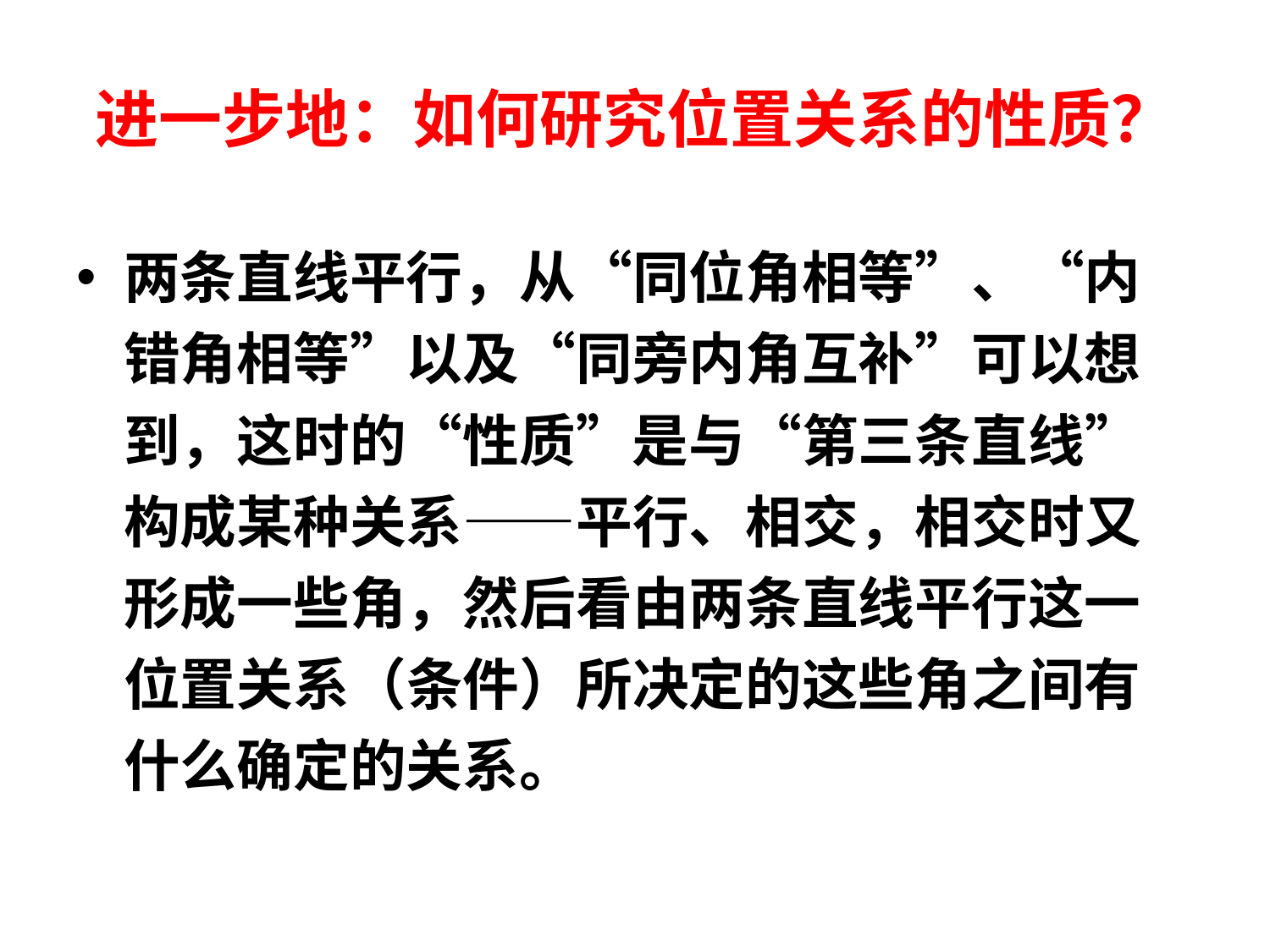

# 进一步地：如何研究位置关系的性质？
两条直线平行，从“同位角相等”、“内错角相等”以及“同旁内角互补”可以想到，这时的“性质”是与“第三条直线”构成某种关系——平行、相交，相交时又形成一些角，然后看由两条直线平行这一位置关系（条件）所决定的这些角之间有什么确定的关系。